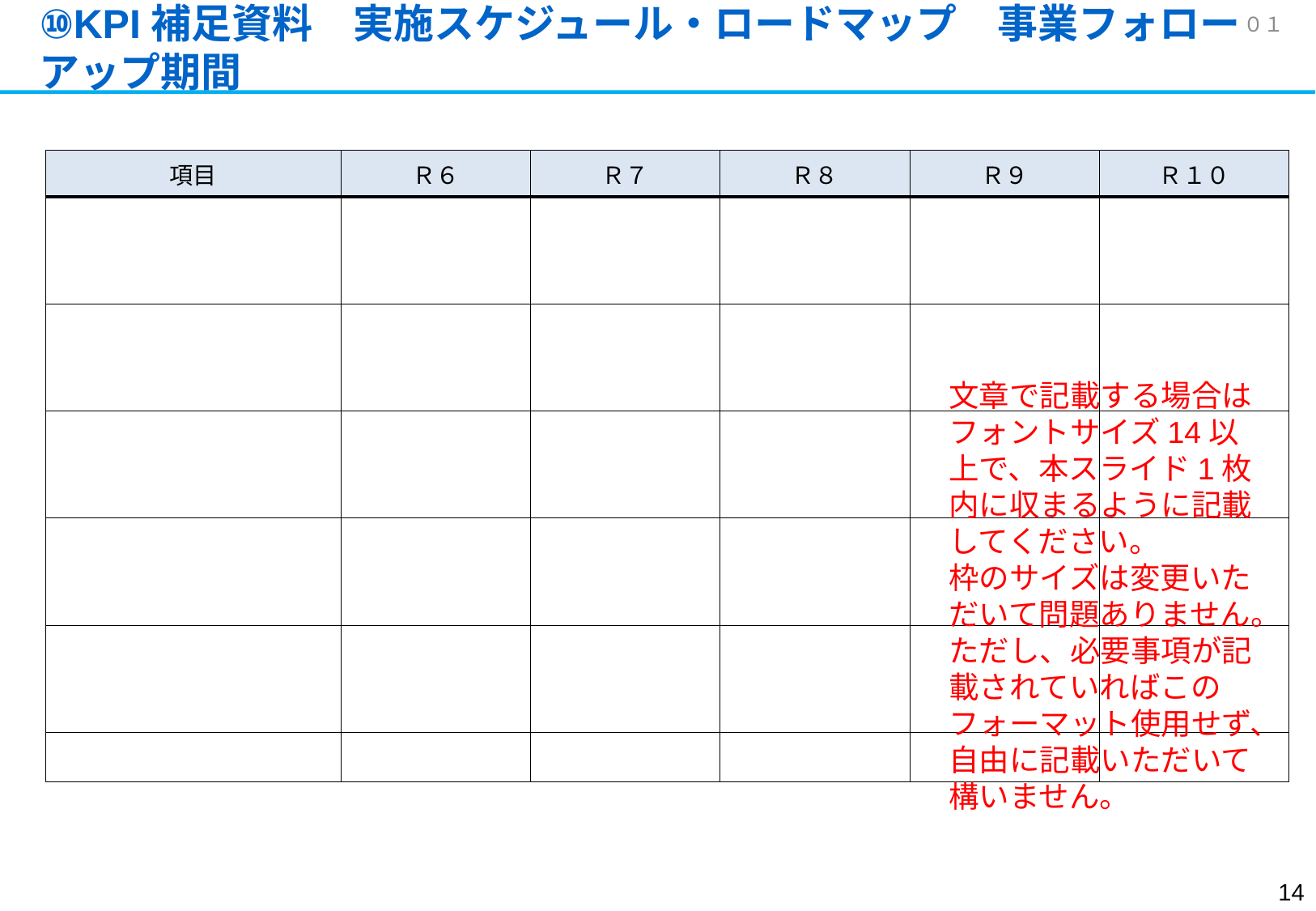

０１
⑩KPI補足資料　実施スケジュール・ロードマップ　事業フォローアップ期間
| 項目 | Ｒ６ | Ｒ７ | Ｒ８ | Ｒ９ | Ｒ１０ |
| --- | --- | --- | --- | --- | --- |
|  |  |  |  |  |  |
|  |  |  |  |  |  |
|  |  |  |  |  |  |
|  |  |  |  |  |  |
|  |  |  |  |  |  |
|  |  |  |  |  |  |
文章で記載する場合はフォントサイズ14以上で、本スライド1枚内に収まるように記載してください。
枠のサイズは変更いただいて問題ありません。
ただし、必要事項が記載されていればこのフォーマット使用せず、自由に記載いただいて構いません。
14